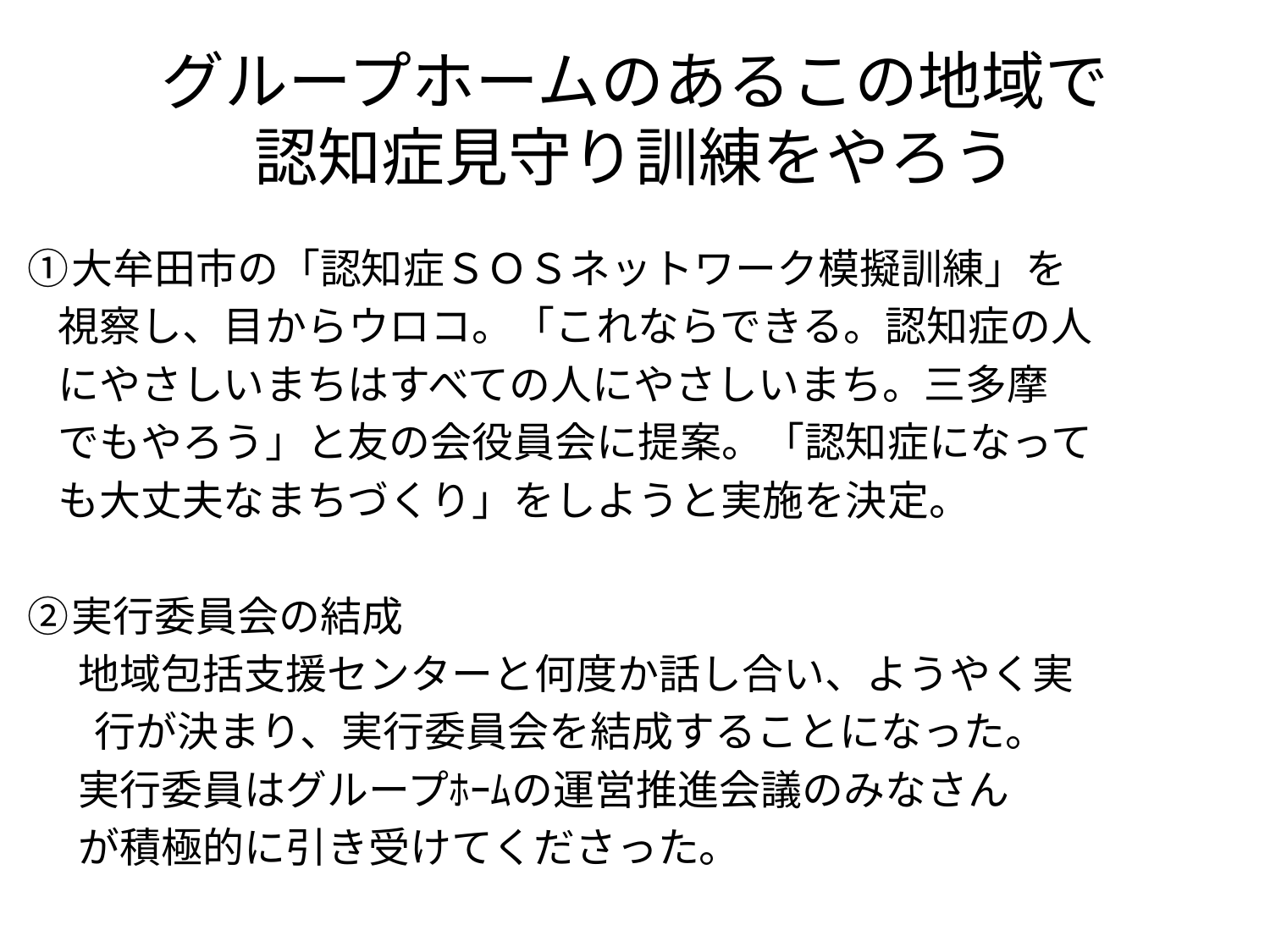

# グループホームのあるこの地域で 認知症見守り訓練をやろう
①大牟田市の「認知症ＳＯＳネットワーク模擬訓練」を
   視察し、目からウロコ。「これならできる。認知症の人
   にやさしいまちはすべての人にやさしいまち。三多摩
   でもやろう」と友の会役員会に提案。「認知症になって
   も大丈夫なまちづくり」をしようと実施を決定。

②実行委員会の結成
　 地域包括支援センターと何度か話し合い、ようやく実
　	行が決まり、実行委員会を結成することになった。
　 実行委員はグループﾎｰﾑの運営推進会議のみなさん
　 が積極的に引き受けてくださった。